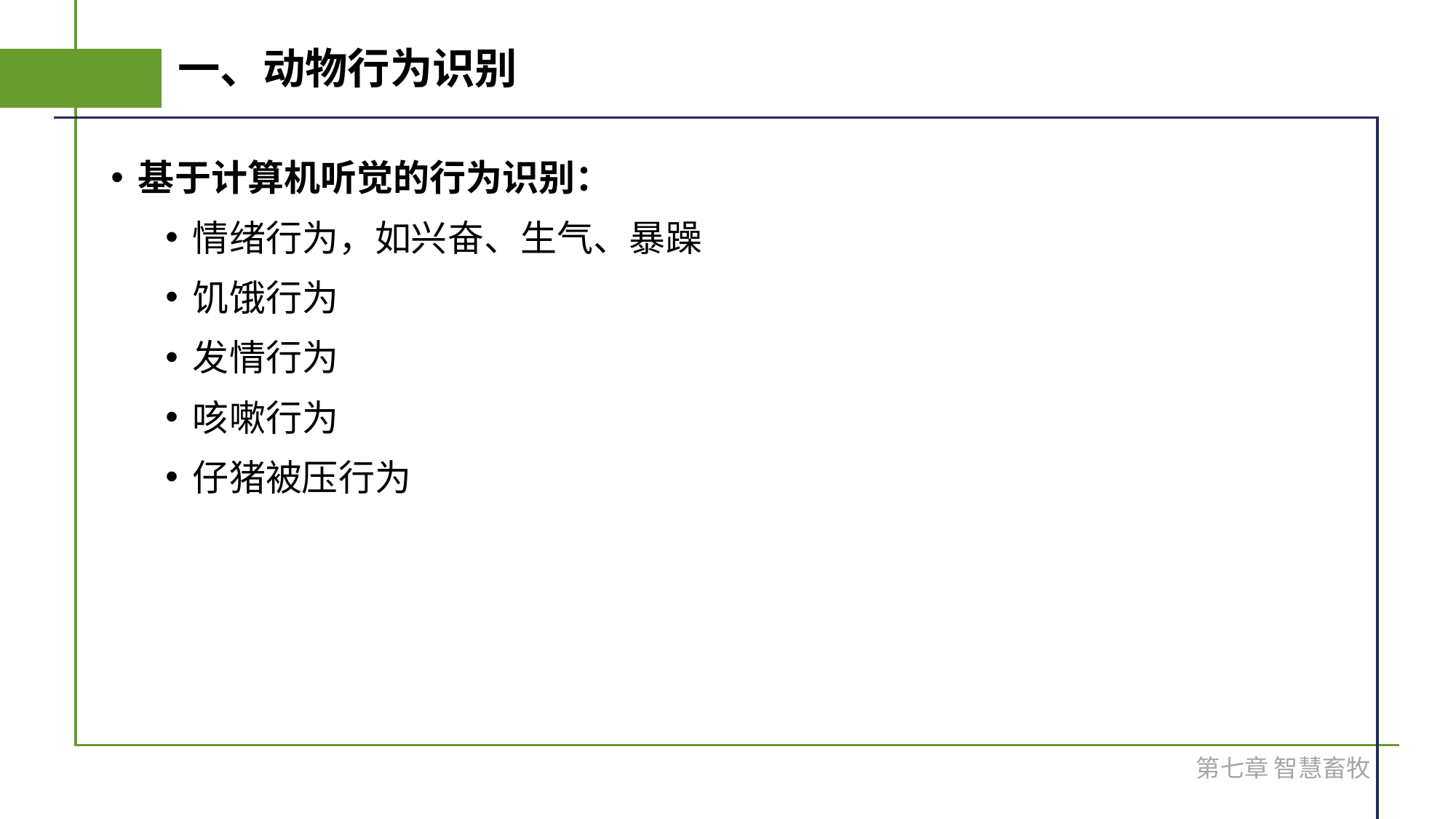

# 一、动物行为识别
基于计算机听觉的行为识别：
情绪行为，如兴奋、生气、暴躁
饥饿行为
发情行为
咳嗽行为
仔猪被压行为

第七章 智慧畜牧